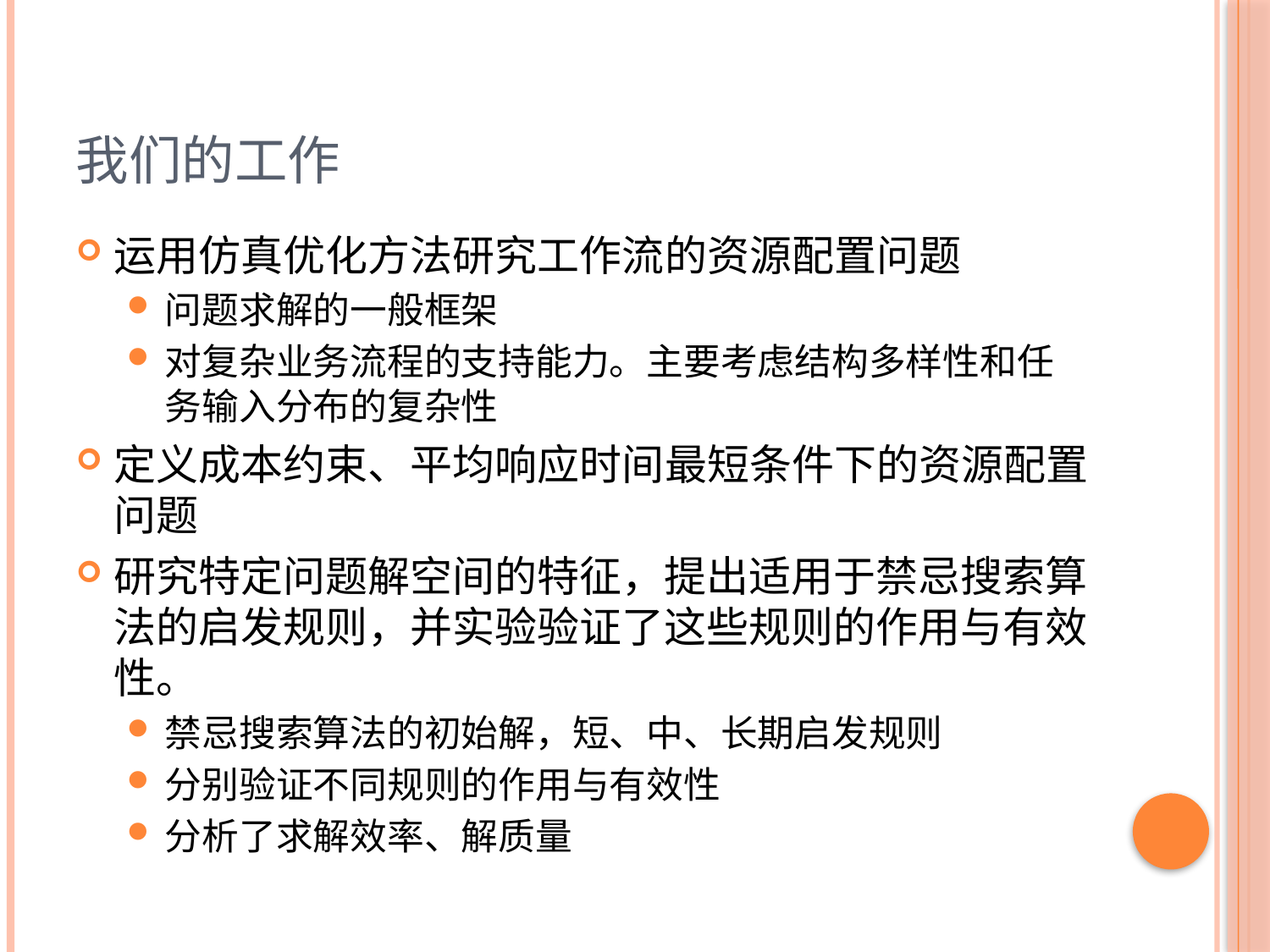

# 我们的工作
运用仿真优化方法研究工作流的资源配置问题
问题求解的一般框架
对复杂业务流程的支持能力。主要考虑结构多样性和任务输入分布的复杂性
定义成本约束、平均响应时间最短条件下的资源配置问题
研究特定问题解空间的特征，提出适用于禁忌搜索算法的启发规则，并实验验证了这些规则的作用与有效性。
禁忌搜索算法的初始解，短、中、长期启发规则
分别验证不同规则的作用与有效性
分析了求解效率、解质量